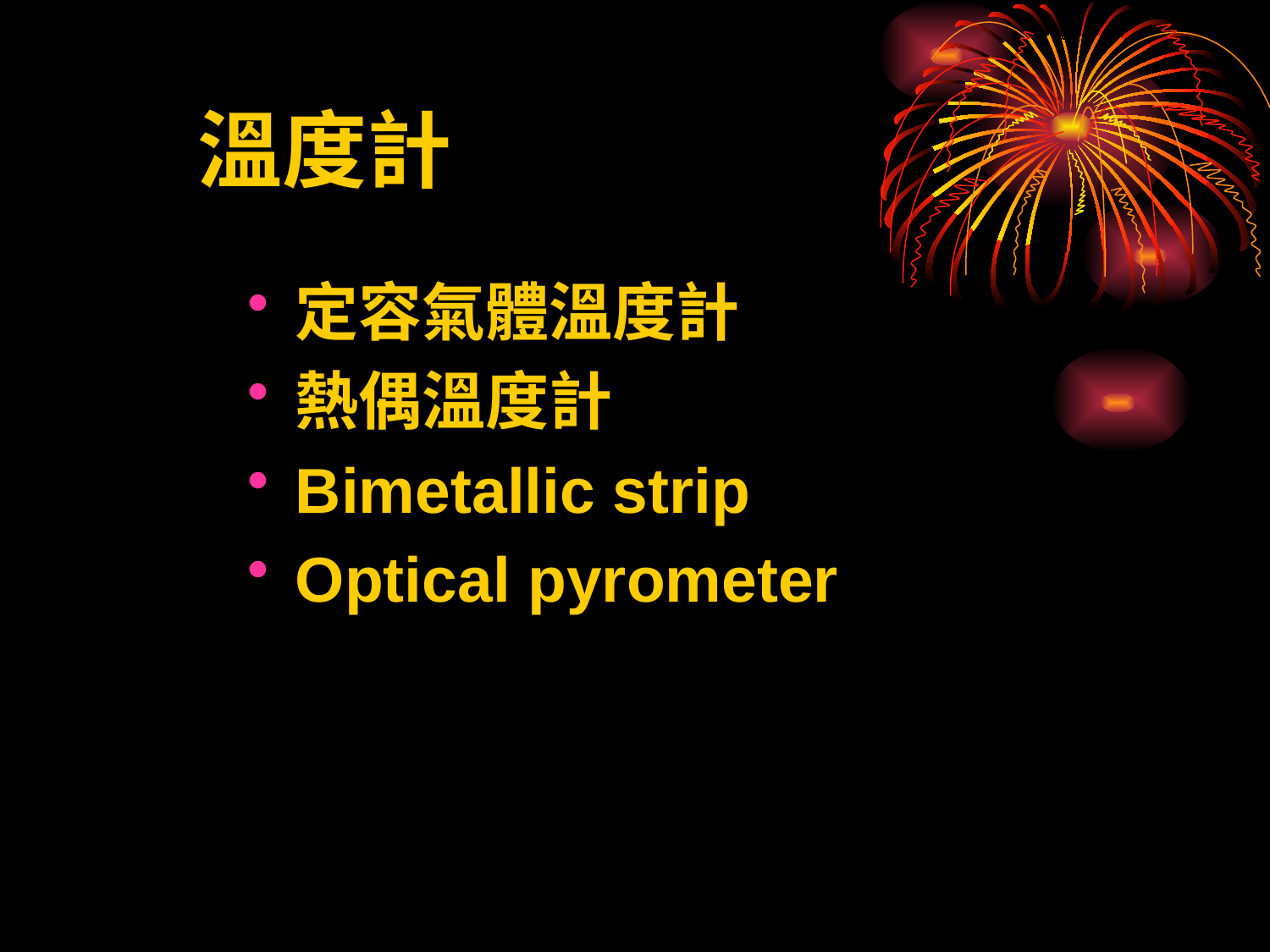

# 溫度計
定容氣體溫度計
熱偶溫度計
Bimetallic strip
Optical pyrometer